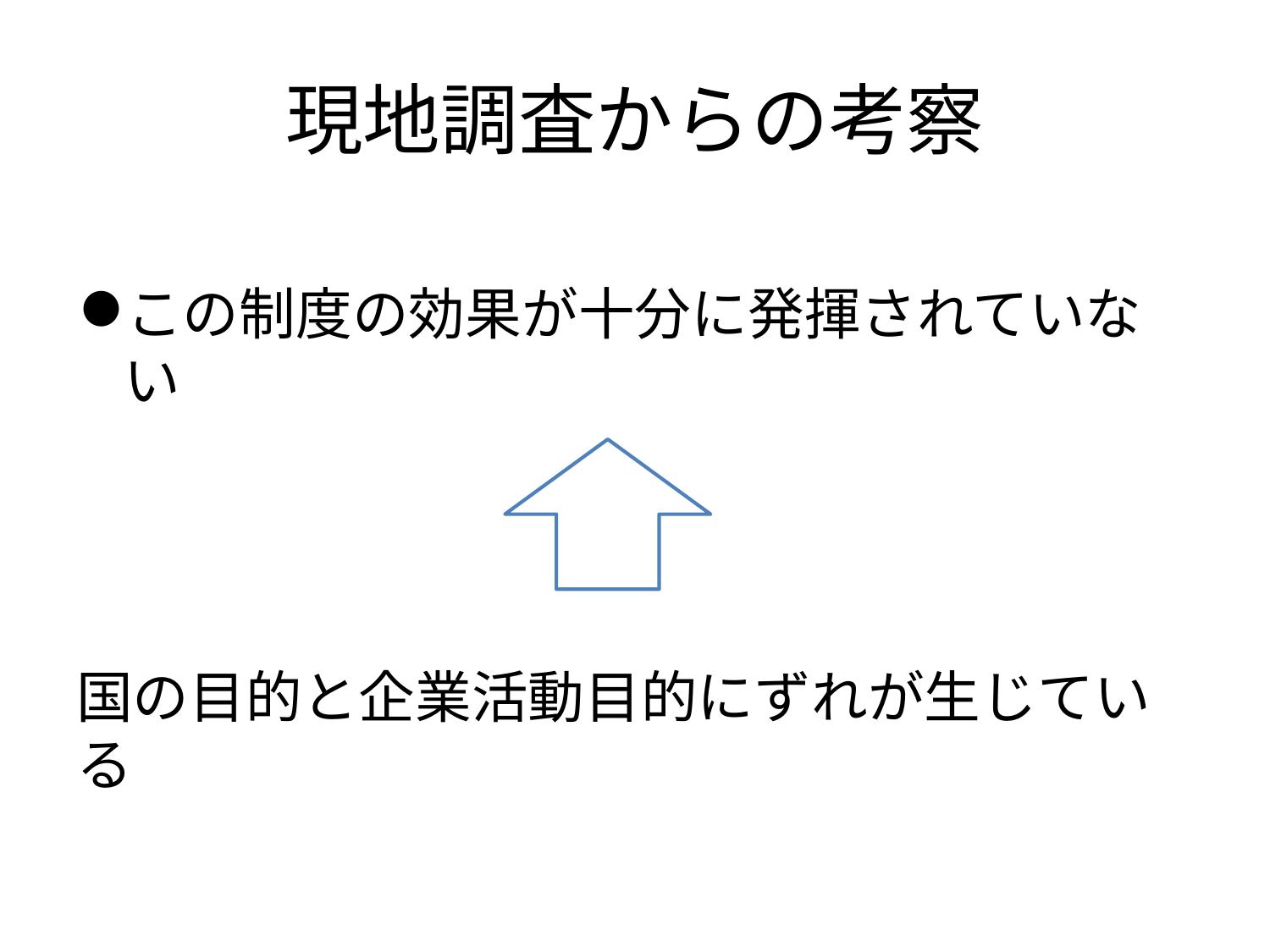

# 現地調査からの考察

この制度の効果が十分に発揮されていない

国の目的と企業活動目的にずれが生じている